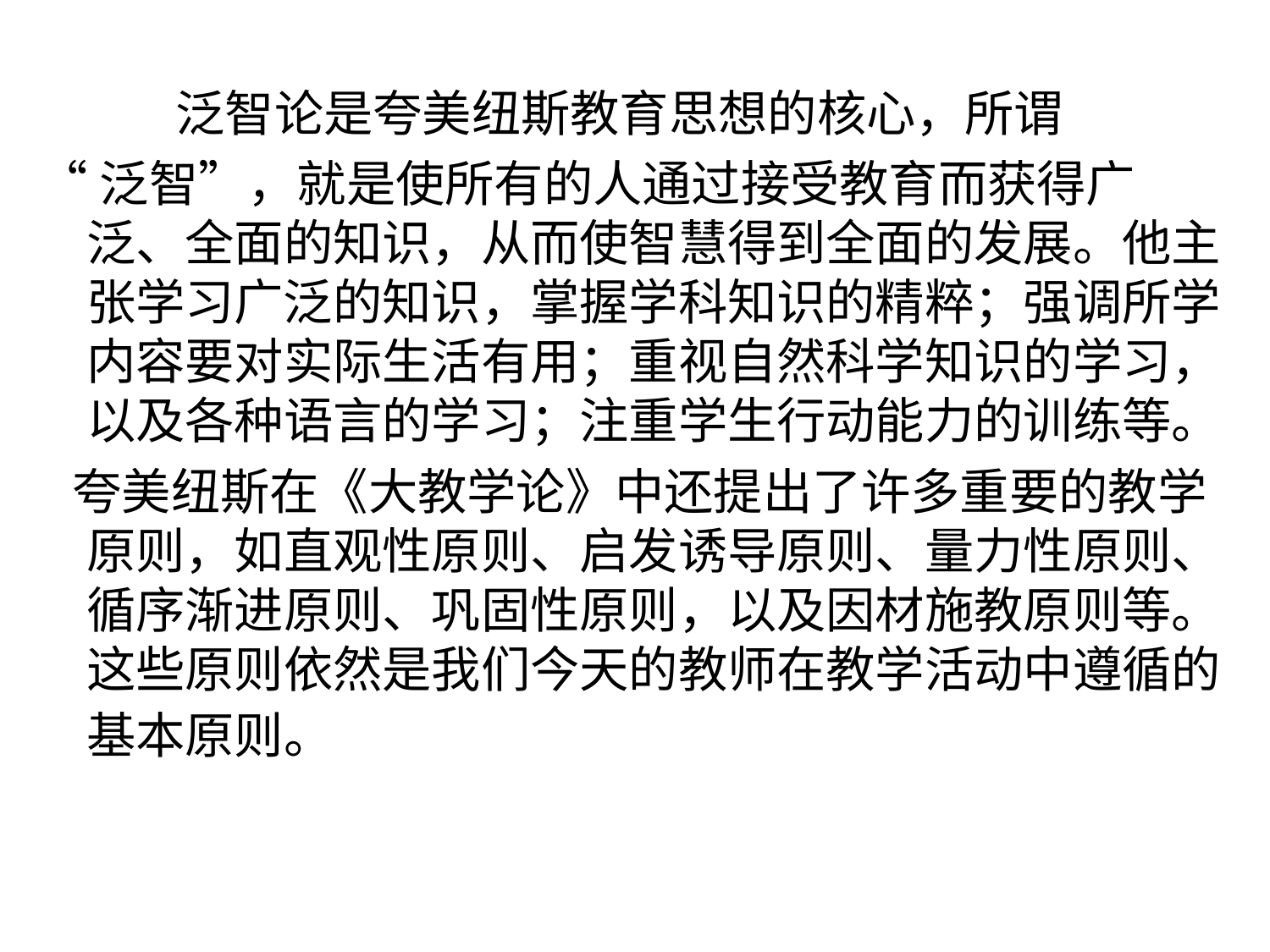

#
          泛智论是夸美纽斯教育思想的核心，所谓
“泛智”，就是使所有的人通过接受教育而获得广泛、全面的知识，从而使智慧得到全面的发展。他主张学习广泛的知识，掌握学科知识的精粹；强调所学内容要对实际生活有用；重视自然科学知识的学习，以及各种语言的学习；注重学生行动能力的训练等。
  夸美纽斯在《大教学论》中还提出了许多重要的教学原则，如直观性原则、启发诱导原则、量力性原则、循序渐进原则、巩固性原则，以及因材施教原则等。这些原则依然是我们今天的教师在教学活动中遵循的基本原则。